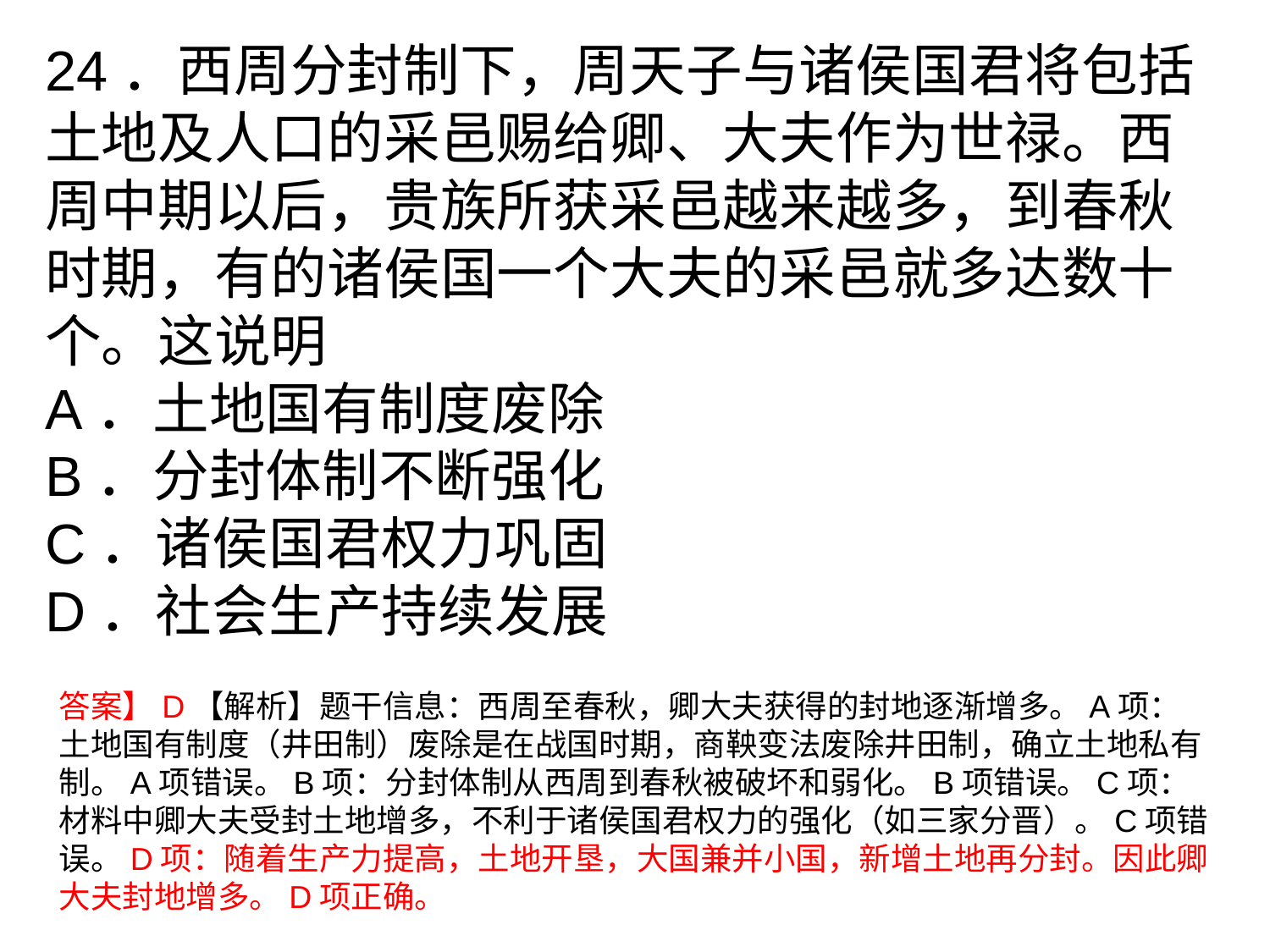

24．西周分封制下，周天子与诸侯国君将包括土地及人口的采邑赐给卿、大夫作为世禄。西周中期以后，贵族所获采邑越来越多，到春秋时期，有的诸侯国一个大夫的采邑就多达数十个。这说明
A．土地国有制度废除
B．分封体制不断强化
C．诸侯国君权力巩固
D．社会生产持续发展
答案】D【解析】题干信息：西周至春秋，卿大夫获得的封地逐渐增多。A项：土地国有制度（井田制）废除是在战国时期，商鞅变法废除井田制，确立土地私有制。A项错误。B项：分封体制从西周到春秋被破坏和弱化。B项错误。C项：材料中卿大夫受封土地增多，不利于诸侯国君权力的强化（如三家分晋）。C项错误。D项：随着生产力提高，土地开垦，大国兼并小国，新增土地再分封。因此卿大夫封地增多。D项正确。